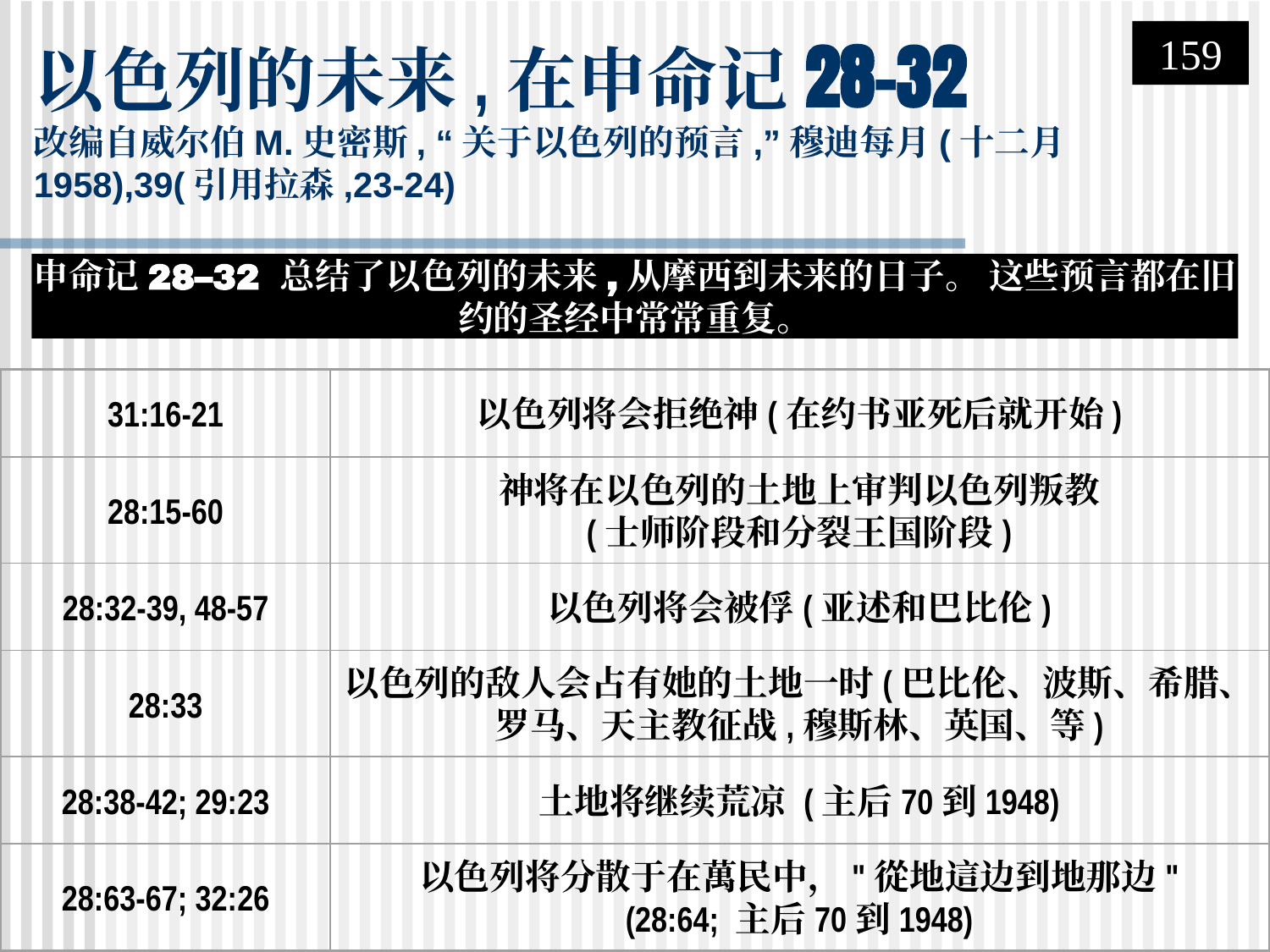

以色列的未来,在申命记28–32
改编自威尔伯M.史密斯, “关于以色列的预言,”穆迪每月(十二月1958),39(引用拉森,23-24)‏
159
申命记28–32 总结了以色列的未来,从摩西到未来的日子。 这些预言都在旧约的圣经中常常重复。

31:16-21

以色列将会拒绝神(在约书亚死后就开始)‏

28:15-60

神将在以色列的土地上审判以色列叛教
(士师阶段和分裂王国阶段)‏

28:32-39, 48-57

以色列将会被俘(亚述和巴比伦)‏

28:33

以色列的敌人会占有她的土地一时(巴比伦、波斯、希腊、罗马、天主教征战,穆斯林、英国、等)‏

28:38-42; 29:23

土地将继续荒凉 (主后70到1948)‏

28:63-67; 32:26

以色列将分散于在萬民中，"從地這边到地那边"
(28:64; 主后70到1948)‏